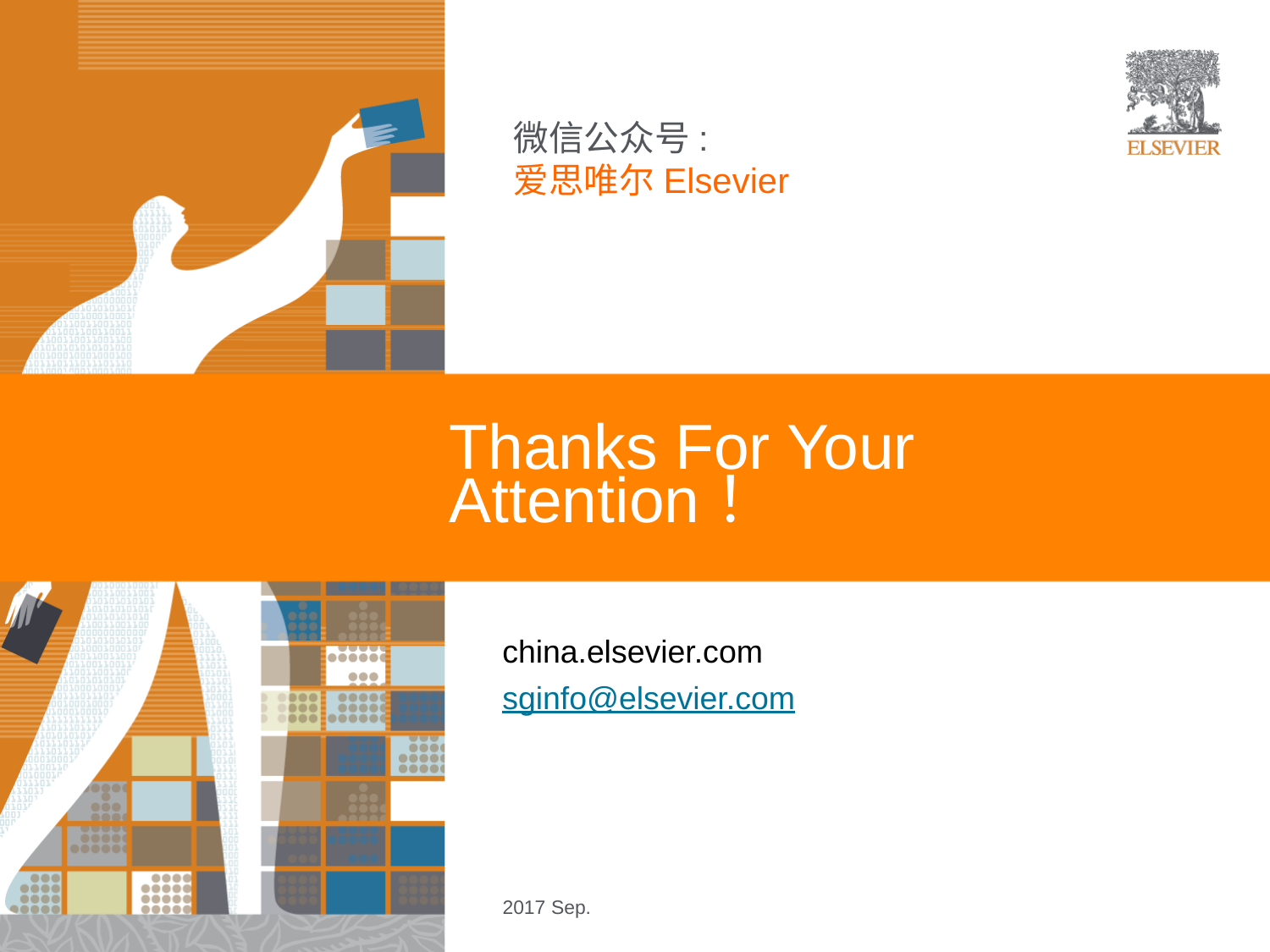

微信公众号:
爱思唯尔Elsevier
Thanks For Your Attention！
china.elsevier.com
sginfo@elsevier.com
2017 Sep.